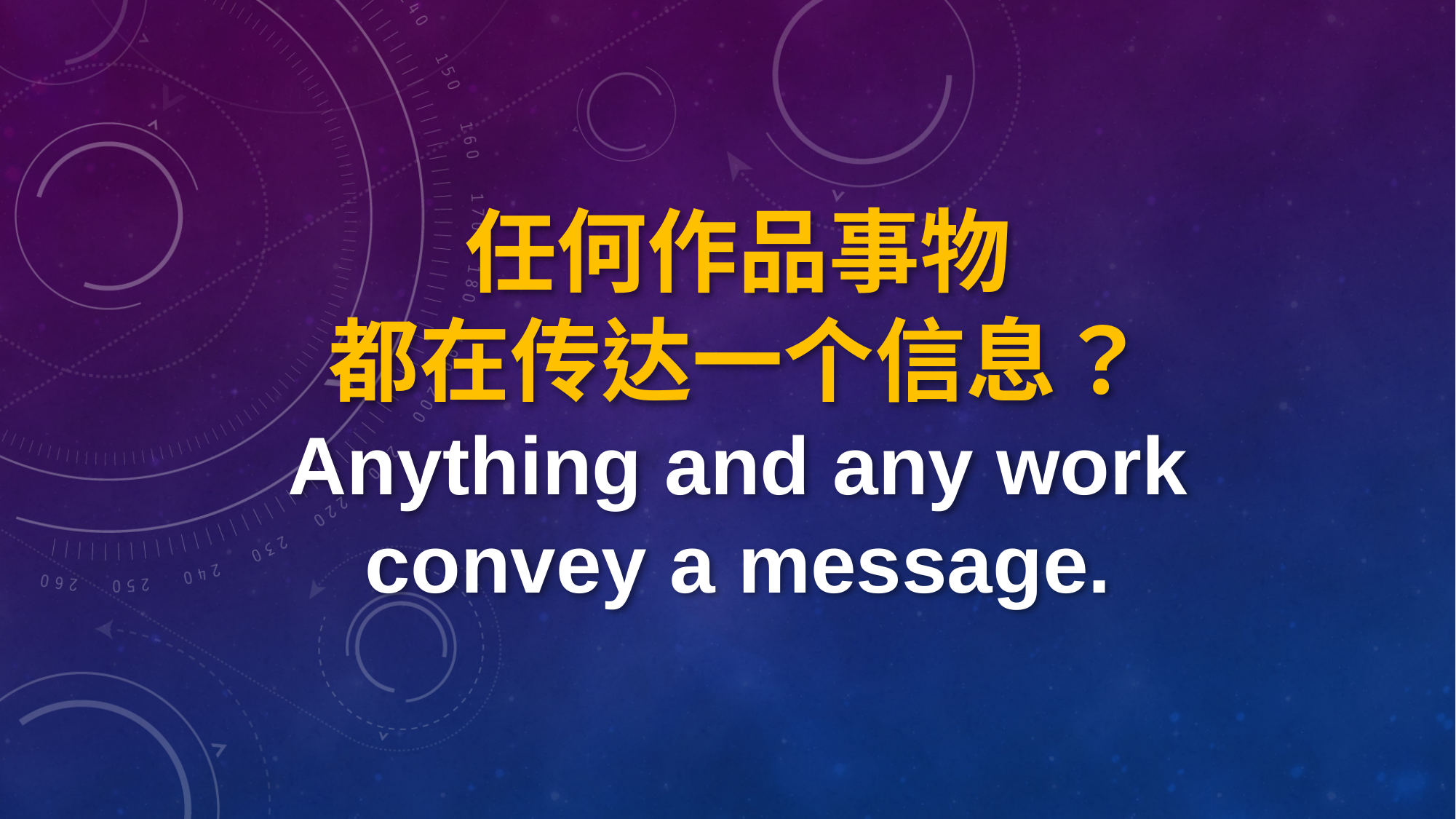

任何作品事物
都在传达一个信息？
Anything and any work convey a message.